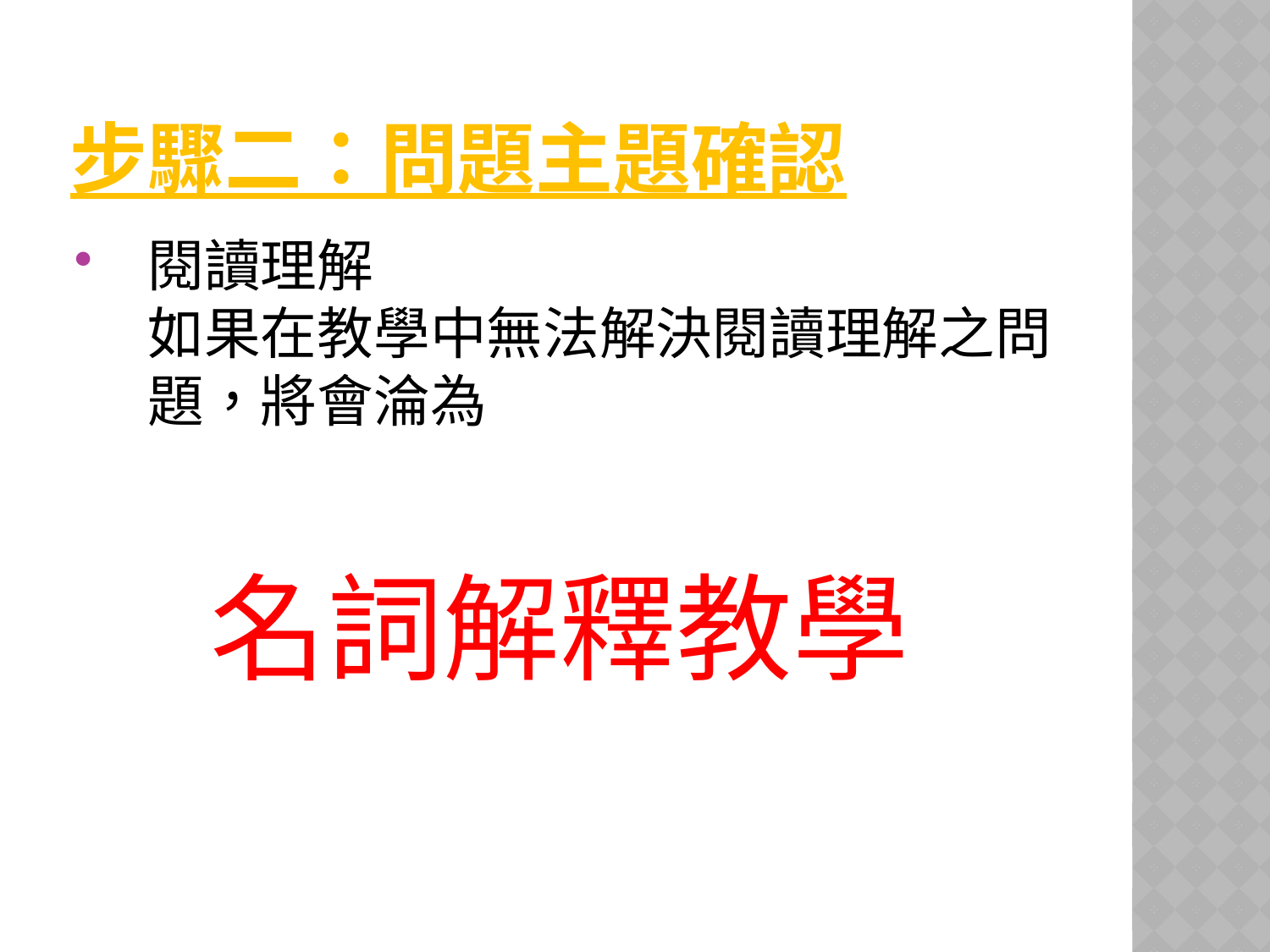

# 步驟二：問題主題確認
閱讀理解
如果在教學中無法解決閱讀理解之問題，將會淪為

      名詞解釋教學